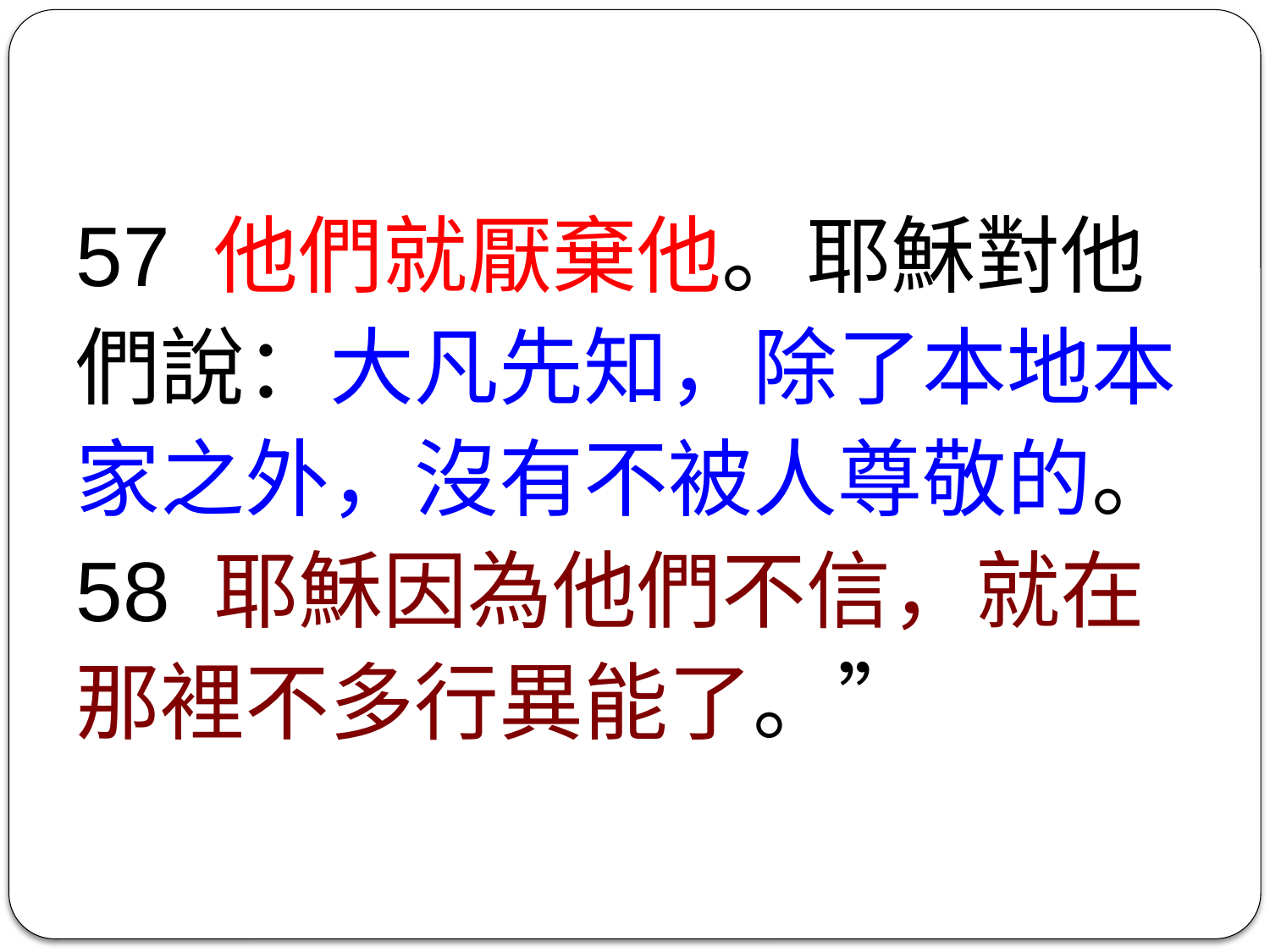

57 他們就厭棄他。耶穌對他們說：大凡先知，除了本地本家之外，沒有不被人尊敬的。58 耶穌因為他們不信，就在那裡不多行異能了。”